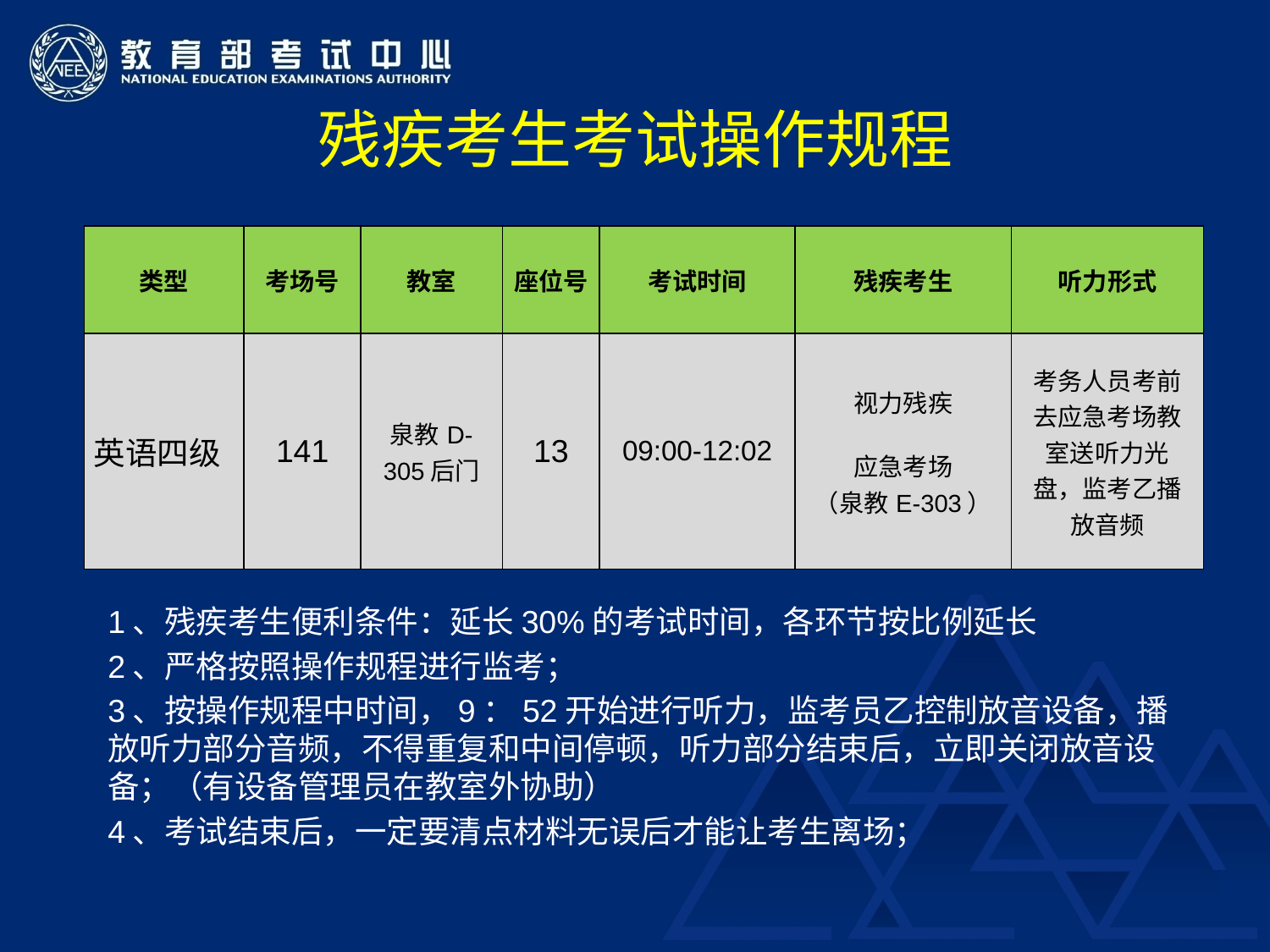

# 残疾考生考试操作规程
| 类型 | 考场号 | 教室 | 座位号 | 考试时间 | 残疾考生 | 听力形式 |
| --- | --- | --- | --- | --- | --- | --- |
| 英语四级 | 141 | 泉教D-305后门 | 13 | 09:00-12:02 | 视力残疾 应急考场 （泉教E-303） | 考务人员考前去应急考场教室送听力光盘，监考乙播放音频 |
1、残疾考生便利条件：延长30%的考试时间，各环节按比例延长
2、严格按照操作规程进行监考；
3、按操作规程中时间，9：52开始进行听力，监考员乙控制放音设备，播放听力部分音频，不得重复和中间停顿，听力部分结束后，立即关闭放音设备；（有设备管理员在教室外协助）
4、考试结束后，一定要清点材料无误后才能让考生离场；